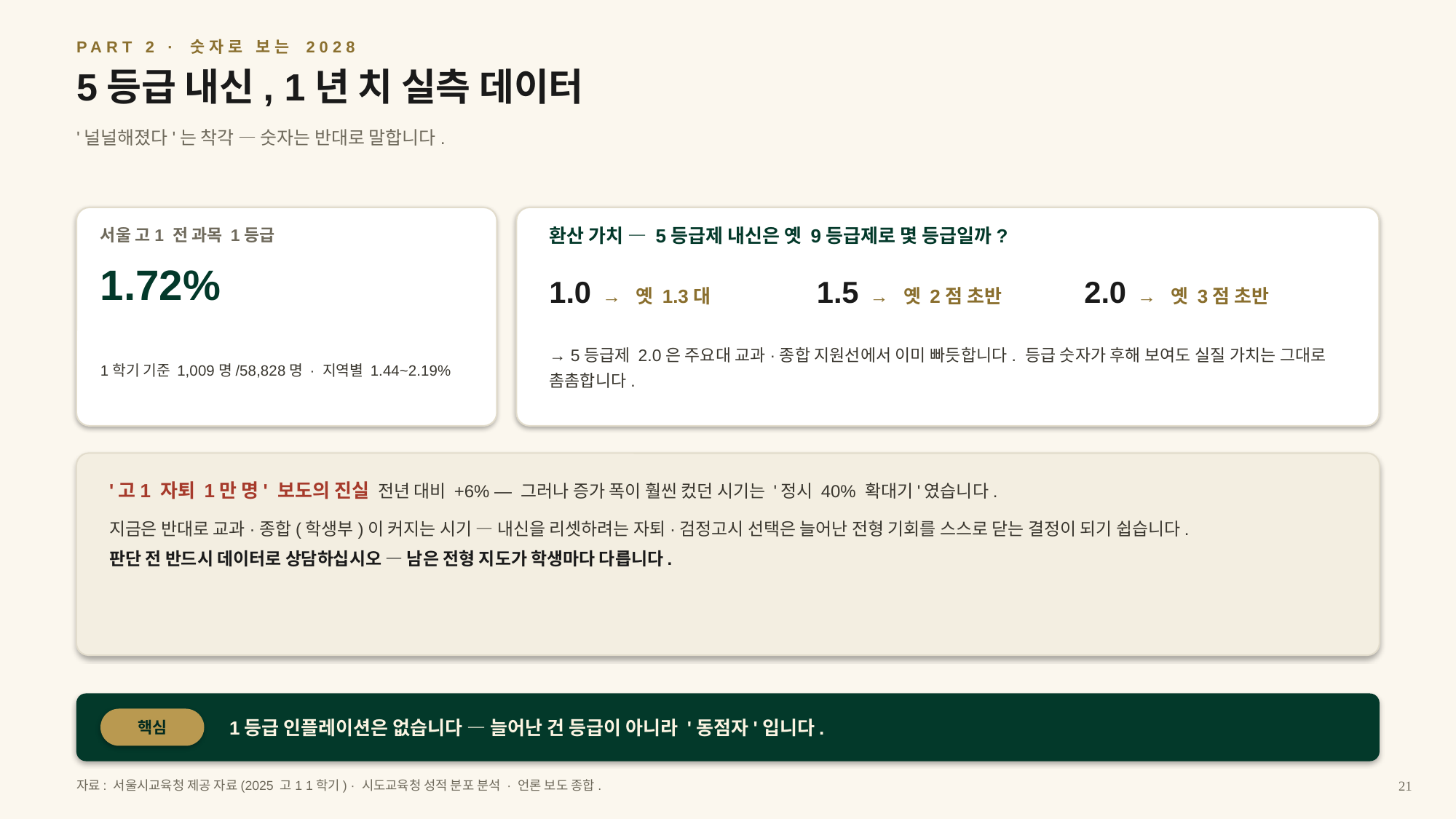

PART 2 · 숫자로 보는 2028
5등급 내신, 1년 치 실측 데이터
'널널해졌다'는 착각 — 숫자는 반대로 말합니다.

환산 가치 — 5등급제 내신은 옛 9등급제로 몇 등급일까?
서울 고1 전 과목 1등급
1.72%
1.0  →  옛 1.3대
1.5  →  옛 2점 초반
2.0  →  옛 3점 초반
→ 5등급제 2.0은 주요대 교과·종합 지원선에서 이미 빠듯합니다. 등급 숫자가 후해 보여도 실질 가치는 그대로 촘촘합니다.
1학기 기준 1,009명/58,828명 · 지역별 1.44~2.19%

'고1 자퇴 1만 명' 보도의 진실  전년 대비 +6% — 그러나 증가 폭이 훨씬 컸던 시기는 '정시 40% 확대기'였습니다.
지금은 반대로 교과·종합(학생부)이 커지는 시기 — 내신을 리셋하려는 자퇴·검정고시 선택은 늘어난 전형 기회를 스스로 닫는 결정이 되기 쉽습니다.
판단 전 반드시 데이터로 상담하십시오 — 남은 전형 지도가 학생마다 다릅니다.

1등급 인플레이션은 없습니다 — 늘어난 건 등급이 아니라 '동점자'입니다.
핵심
자료: 서울시교육청 제공 자료(2025 고1 1학기) · 시도교육청 성적 분포 분석 · 언론 보도 종합.
21